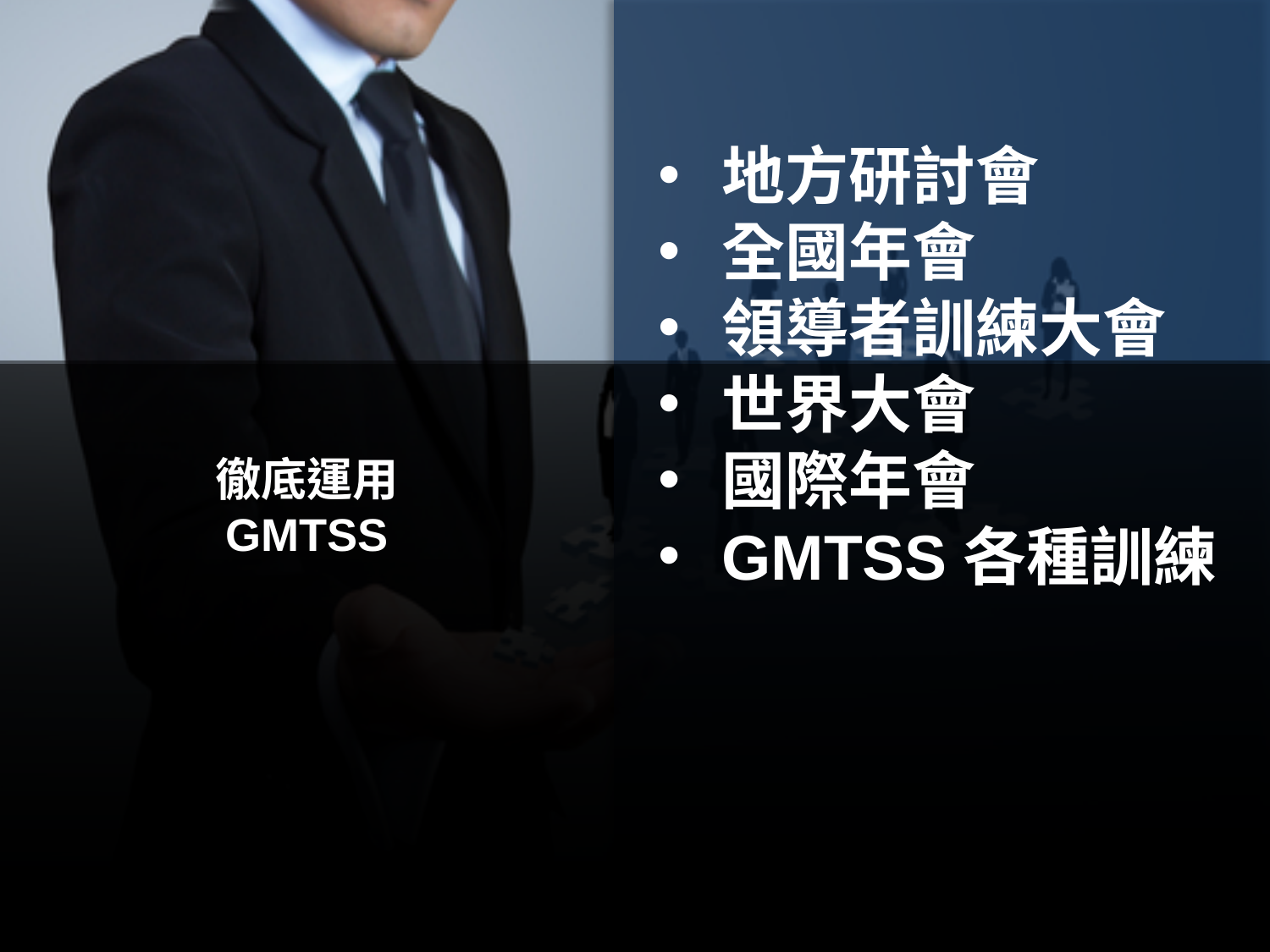

地方研討會
全國年會
領導者訓練大會
世界大會
國際年會
GMTSS各種訓練

# 徹底運用 GMTSS